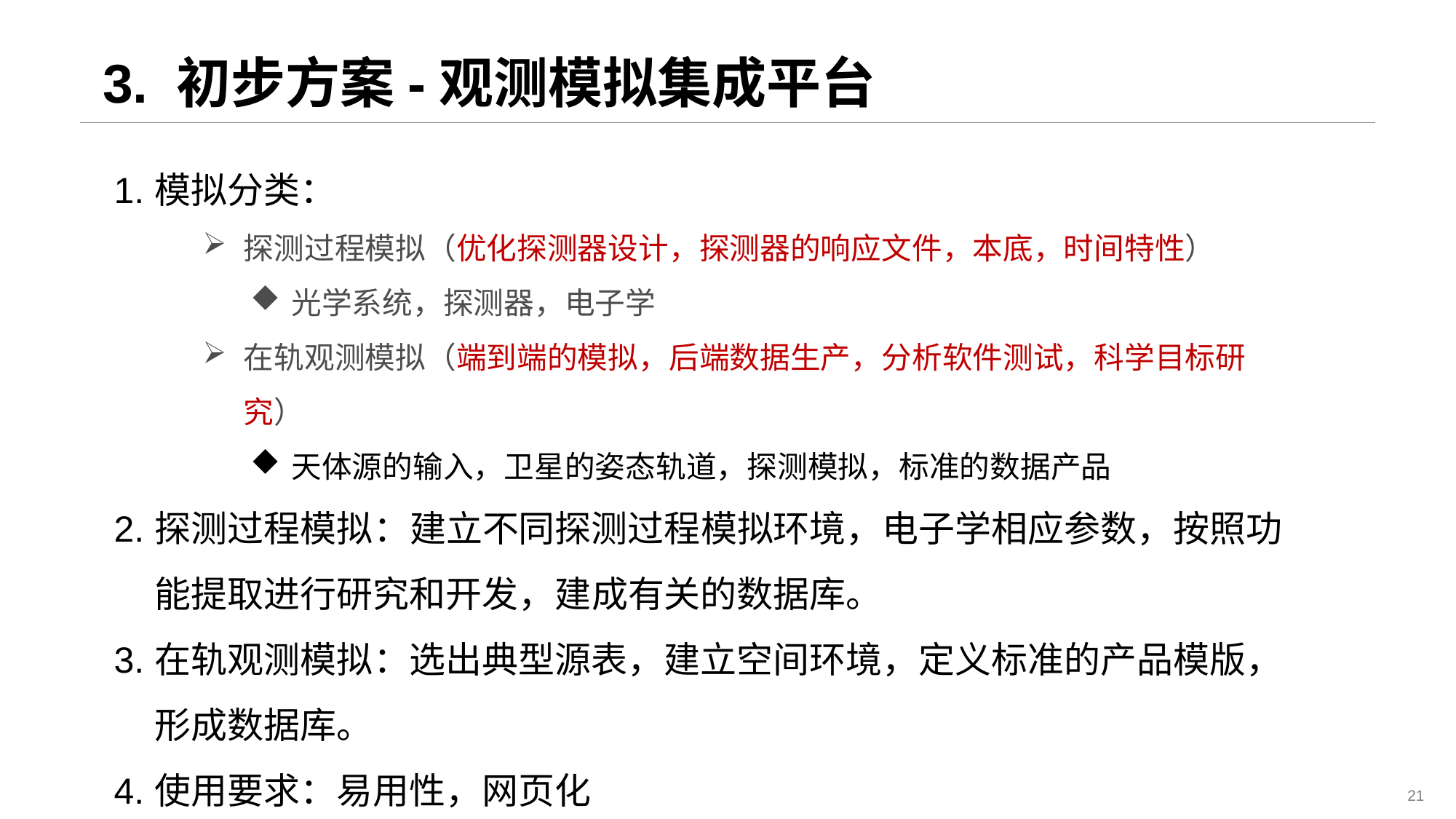

# 3. 初步方案-观测模拟集成平台
模拟分类：
探测过程模拟（优化探测器设计，探测器的响应文件，本底，时间特性）
光学系统，探测器，电子学
在轨观测模拟（端到端的模拟，后端数据生产，分析软件测试，科学目标研究）
天体源的输入，卫星的姿态轨道，探测模拟，标准的数据产品
探测过程模拟：建立不同探测过程模拟环境，电子学相应参数，按照功能提取进行研究和开发，建成有关的数据库。
在轨观测模拟：选出典型源表，建立空间环境，定义标准的产品模版，形成数据库。
使用要求：易用性，网页化

21